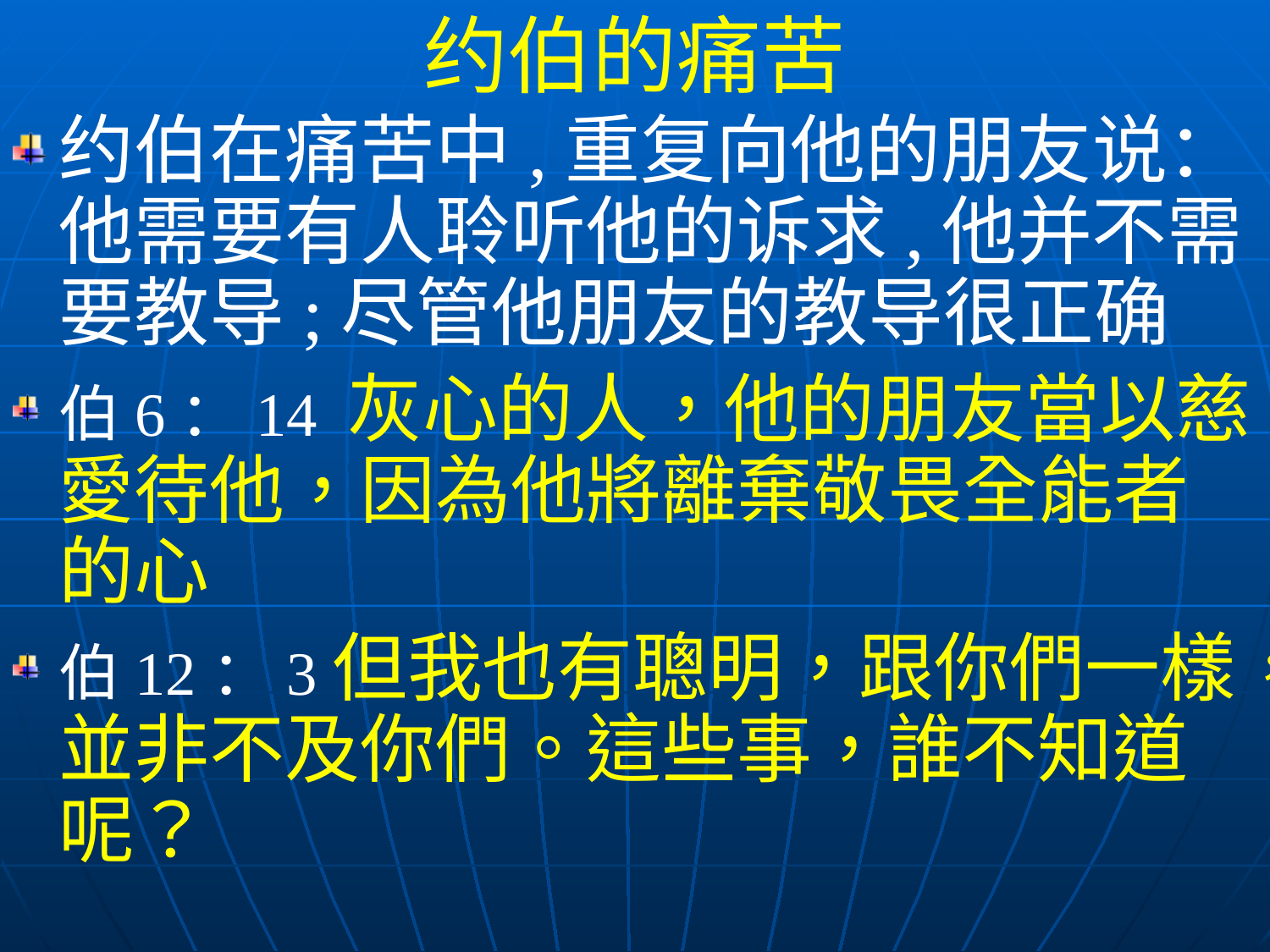

约伯的痛苦
约伯在痛苦中,重复向他的朋友说：他需要有人聆听他的诉求,他并不需要教导;尽管他朋友的教导很正确
伯6：14 灰心的人，他的朋友當以慈愛待他，因為他將離棄敬畏全能者的心
伯12：3但我也有聰明，跟你們一樣，並非不及你們。這些事，誰不知道呢？